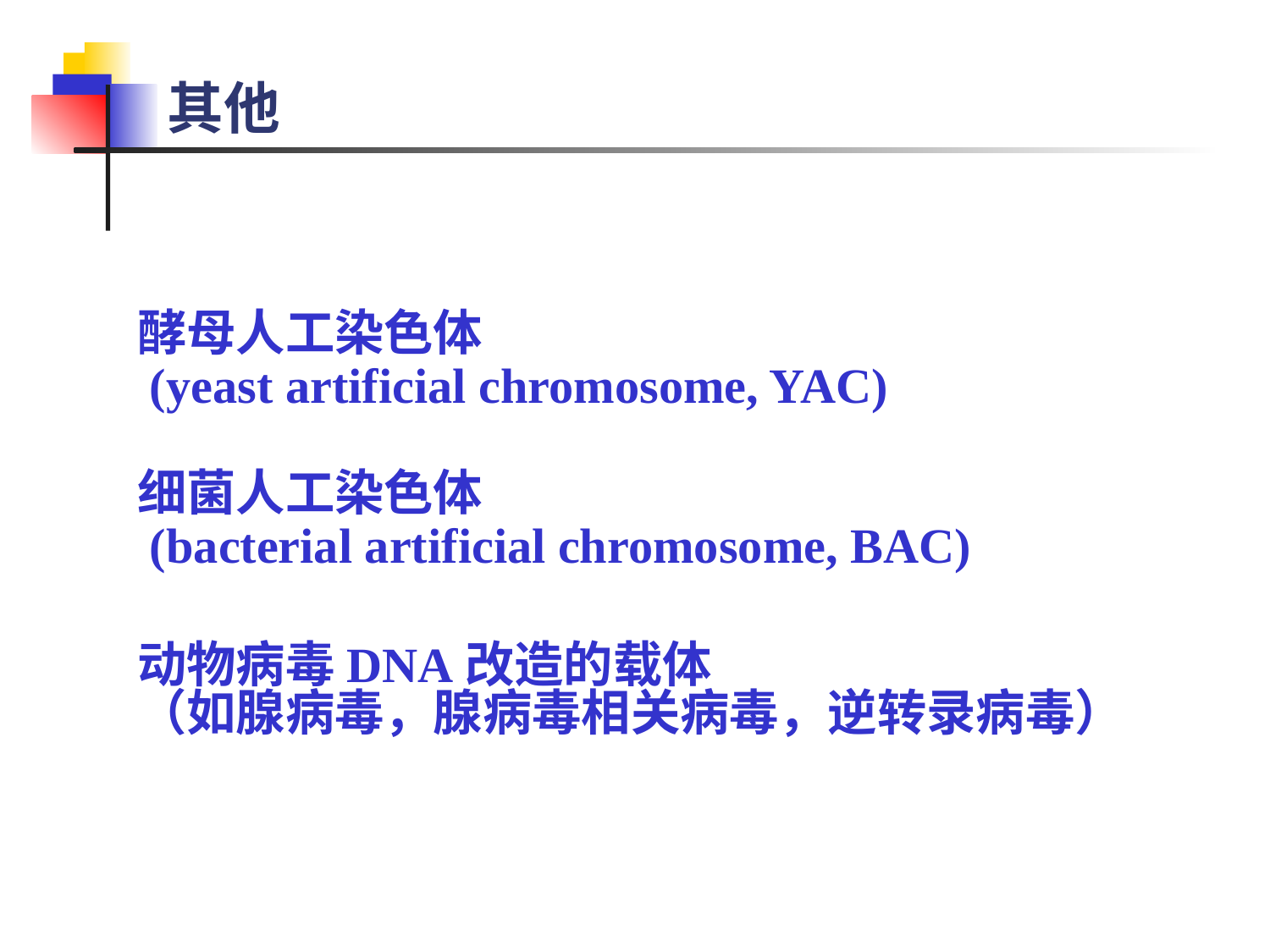

其他
酵母人工染色体
 (yeast artificial chromosome, YAC)
细菌人工染色体
 (bacterial artificial chromosome, BAC)
动物病毒DNA改造的载体
（如腺病毒，腺病毒相关病毒，逆转录病毒）